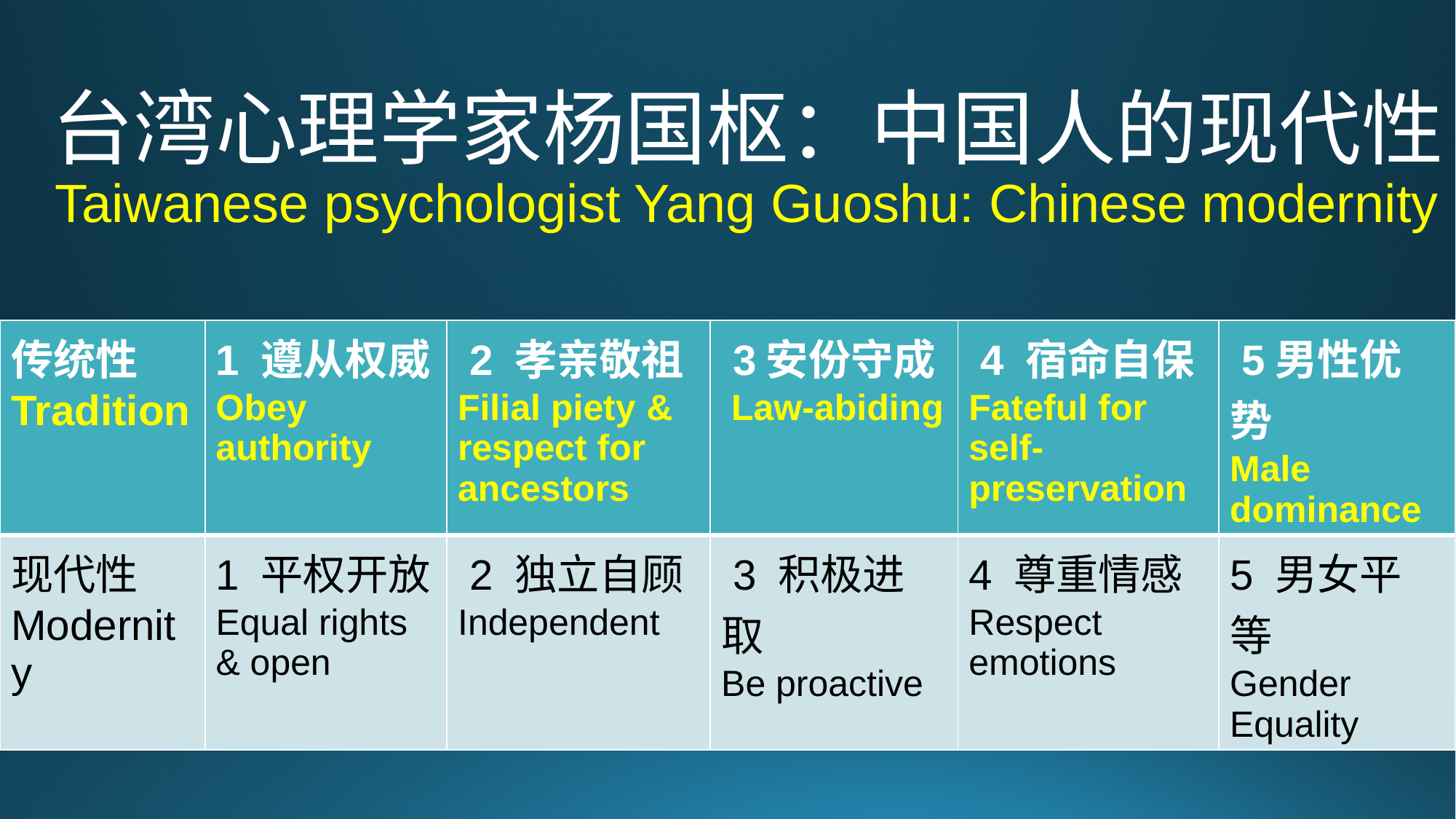

# 台湾心理学家杨国枢：中国人的现代性 Taiwanese psychologist Yang Guoshu: Chinese modernity
| 传统性 Tradition | 1 遵从权威 Obey authority | 2 孝亲敬祖 Filial piety & respect for ancestors | 3安份守成 Law-abiding | 4 宿命自保 Fateful for self-preservation | 5男性优势 Male dominance |
| --- | --- | --- | --- | --- | --- |
| 现代性 Modernity | 1 平权开放 Equal rights & open | 2 独立自顾 Independent | 3 积极进取 Be proactive | 4 尊重情感 Respect emotions | 5 男女平等 Gender Equality |